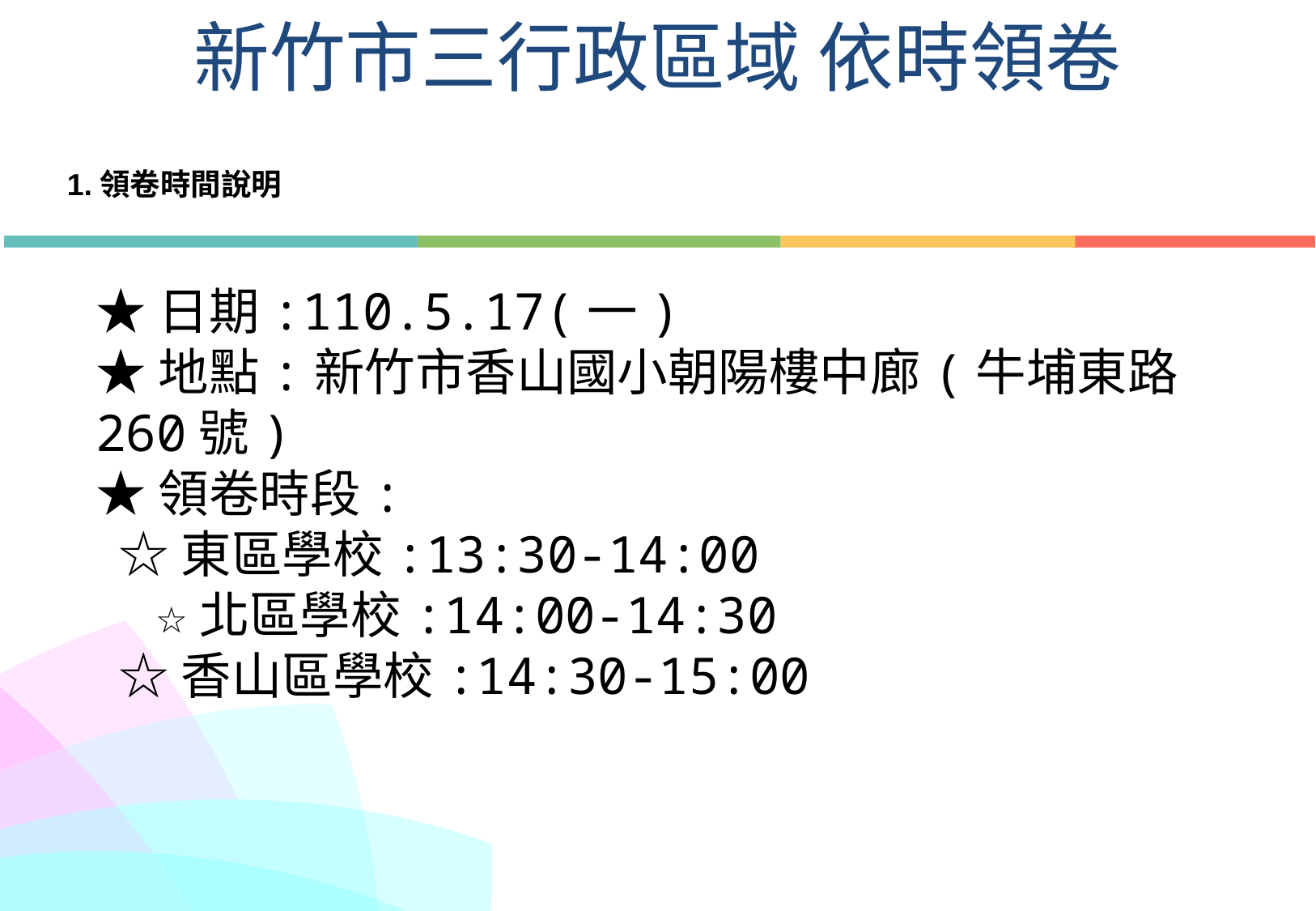

新竹市三行政區域 依時領卷
1.領卷時間說明

★日期:110.5.17(一)
★地點:新竹市香山國小朝陽樓中廊(牛埔東路260號)
★領卷時段:
  ☆東區學校:13:30-14:00
  ☆北區學校:14:00-14:30
  ☆香山區學校:14:30-15:00